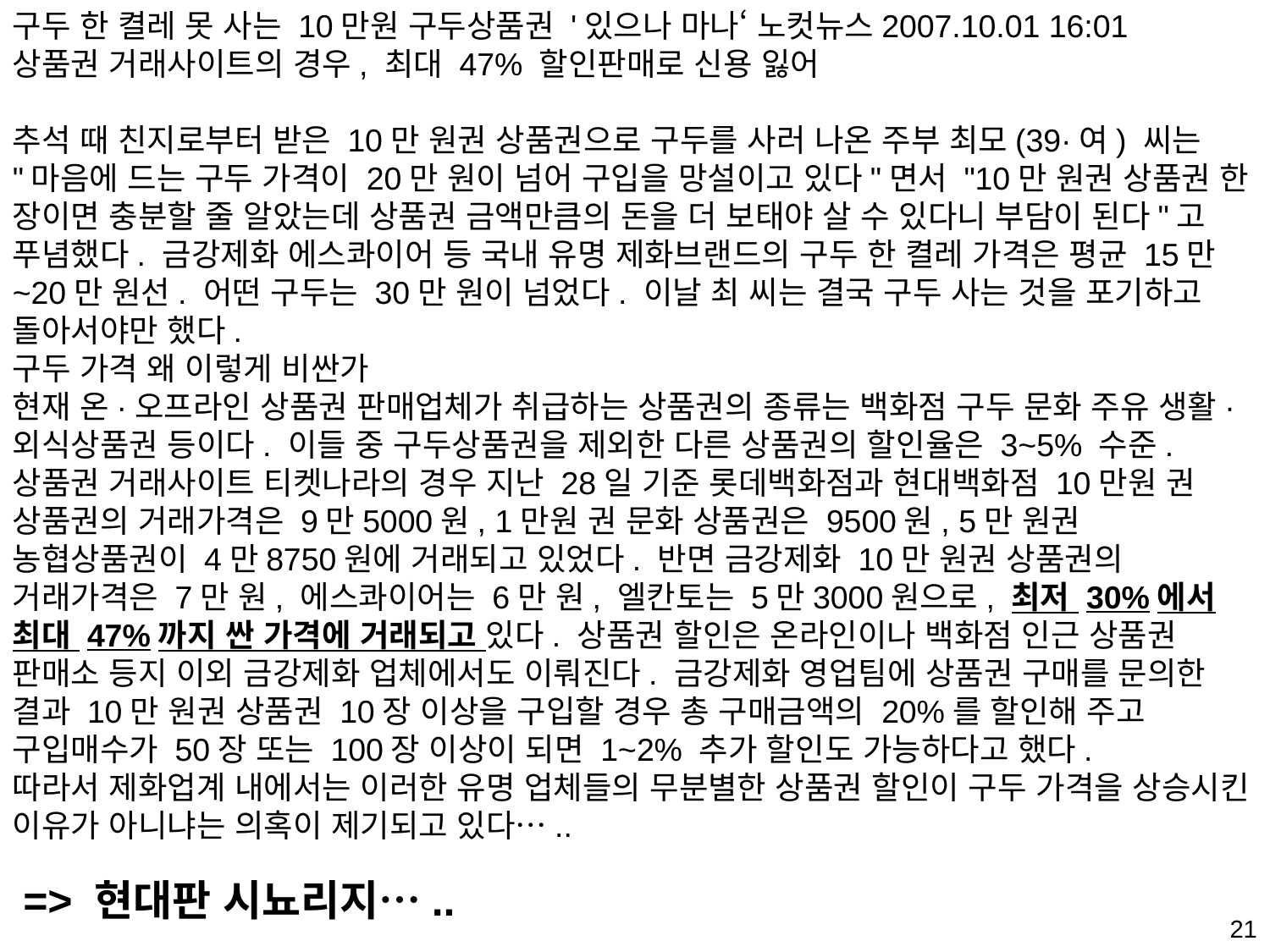

구두 한 켤레 못 사는 10만원 구두상품권 '있으나 마나‘ 노컷뉴스2007.10.01 16:01
상품권 거래사이트의 경우, 최대 47% 할인판매로 신용 잃어

추석 때 친지로부터 받은 10만 원권 상품권으로 구두를 사러 나온 주부 최모(39·여) 씨는 "마음에 드는 구두 가격이 20만 원이 넘어 구입을 망설이고 있다"면서 "10만 원권 상품권 한 장이면 충분할 줄 알았는데 상품권 금액만큼의 돈을 더 보태야 살 수 있다니 부담이 된다"고 푸념했다. 금강제화 에스콰이어 등 국내 유명 제화브랜드의 구두 한 켤레 가격은 평균 15만~20만 원선. 어떤 구두는 30만 원이 넘었다. 이날 최 씨는 결국 구두 사는 것을 포기하고 돌아서야만 했다.
구두 가격 왜 이렇게 비싼가
현재 온·오프라인 상품권 판매업체가 취급하는 상품권의 종류는 백화점 구두 문화 주유 생활·외식상품권 등이다. 이들 중 구두상품권을 제외한 다른 상품권의 할인율은 3~5% 수준. 상품권 거래사이트 티켓나라의 경우 지난 28일 기준 롯데백화점과 현대백화점 10만원 권 상품권의 거래가격은 9만5000원, 1만원 권 문화 상품권은 9500원, 5만 원권 농협상품권이 4만8750원에 거래되고 있었다. 반면 금강제화 10만 원권 상품권의 거래가격은 7만 원, 에스콰이어는 6만 원, 엘칸토는 5만3000원으로, 최저 30%에서 최대 47%까지 싼 가격에 거래되고 있다. 상품권 할인은 온라인이나 백화점 인근 상품권 판매소 등지 이외 금강제화 업체에서도 이뤄진다. 금강제화 영업팀에 상품권 구매를 문의한 결과 10만 원권 상품권 10장 이상을 구입할 경우 총 구매금액의 20%를 할인해 주고 구입매수가 50장 또는 100장 이상이 되면 1~2% 추가 할인도 가능하다고 했다.
따라서 제화업계 내에서는 이러한 유명 업체들의 무분별한 상품권 할인이 구두 가격을 상승시킨 이유가 아니냐는 의혹이 제기되고 있다…..
=> 현대판 시뇨리지…..
21